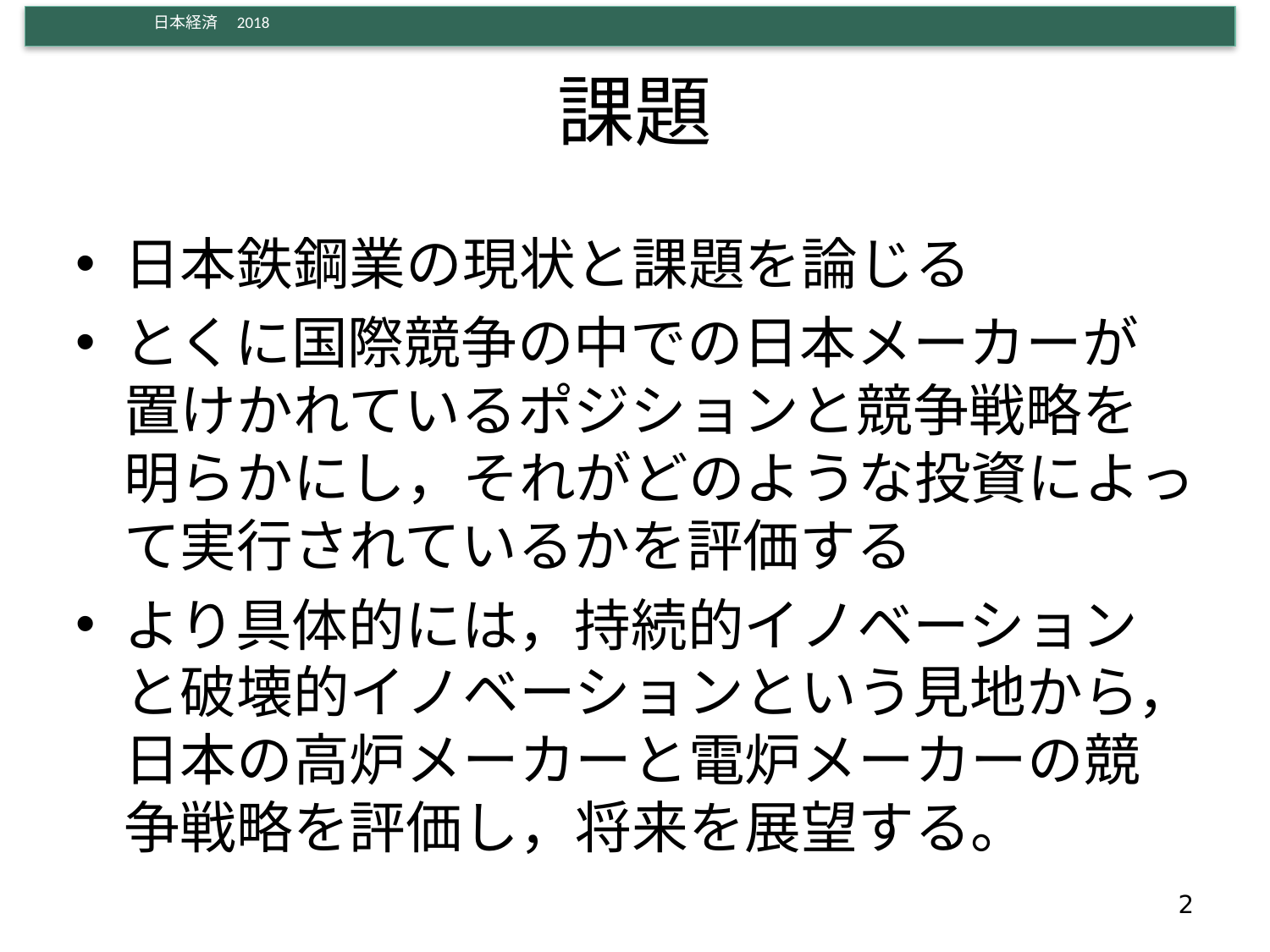

# 課題
日本鉄鋼業の現状と課題を論じる
とくに国際競争の中での日本メーカーが置けかれているポジションと競争戦略を明らかにし，それがどのような投資によって実行されているかを評価する
より具体的には，持続的イノベーションと破壊的イノベーションという見地から，日本の高炉メーカーと電炉メーカーの競争戦略を評価し，将来を展望する。

2